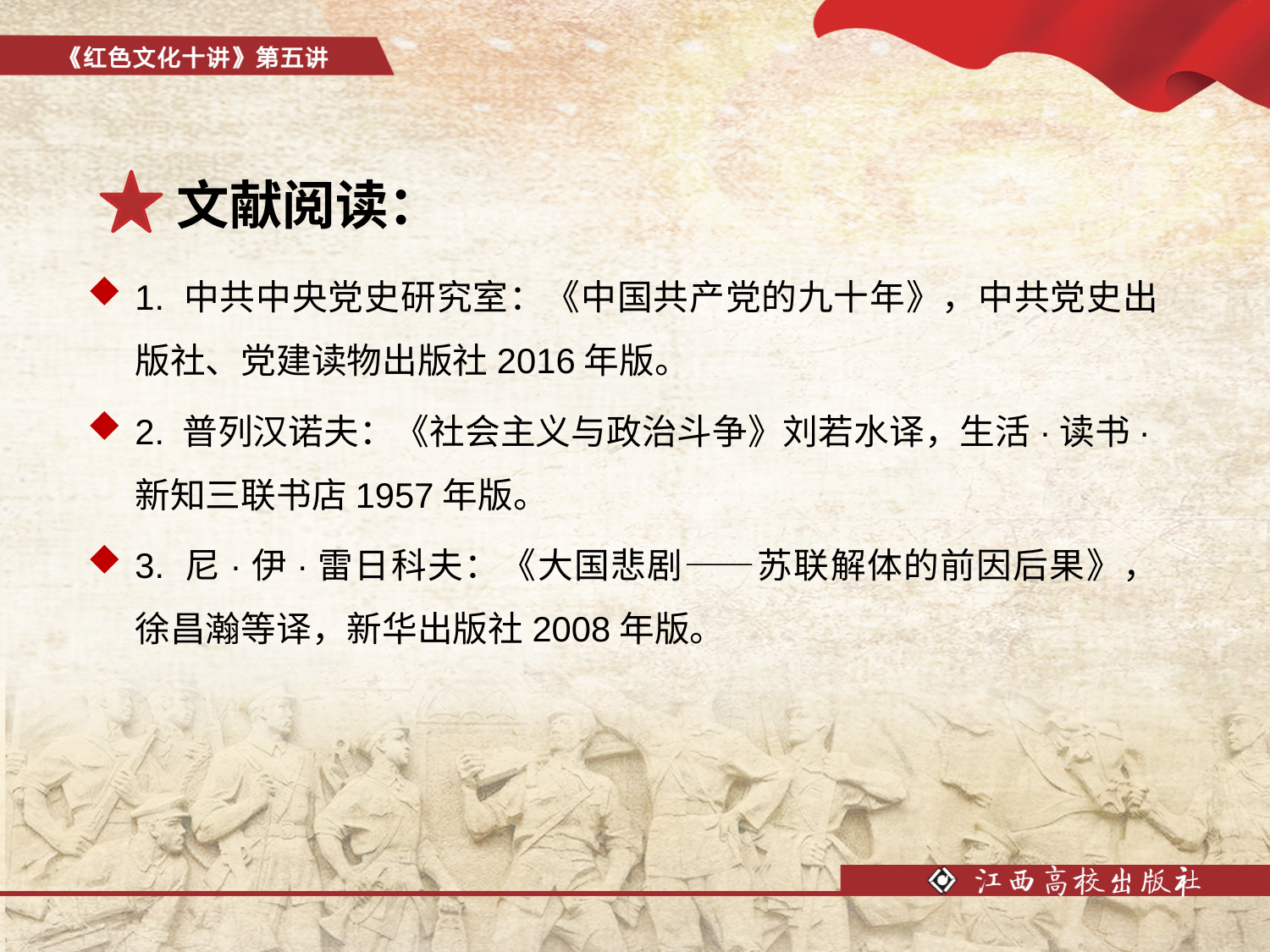

文献阅读：
1. 中共中央党史研究室：《中国共产党的九十年》，中共党史出版社、党建读物出版社2016年版。
2. 普列汉诺夫：《社会主义与政治斗争》刘若水译，生活·读书·新知三联书店1957年版。
3. 尼·伊·雷日科夫：《大国悲剧——苏联解体的前因后果》，徐昌瀚等译，新华出版社2008年版。